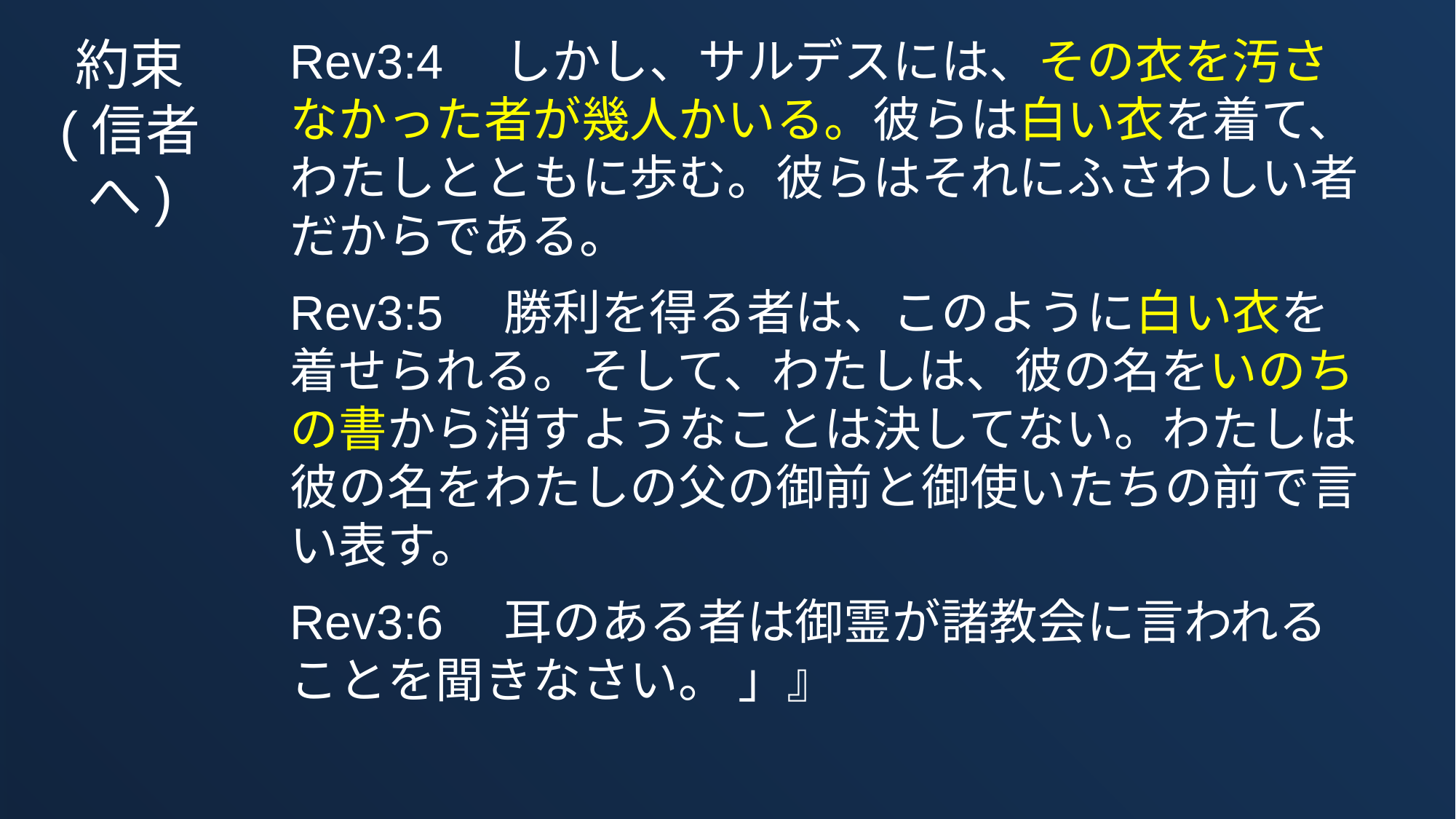

約束
(信者へ)
Rev3:4　しかし、サルデスには、その衣を汚さなかった者が幾人かいる。彼らは白い衣を着て、わたしとともに歩む。彼らはそれにふさわしい者だからである。

Rev3:5　勝利を得る者は、このように白い衣を着せられる。そして、わたしは、彼の名をいのちの書から消すようなことは決してない。わたしは彼の名をわたしの父の御前と御使いたちの前で言い表す。

Rev3:6　耳のある者は御霊が諸教会に言われることを聞きなさい。 」』